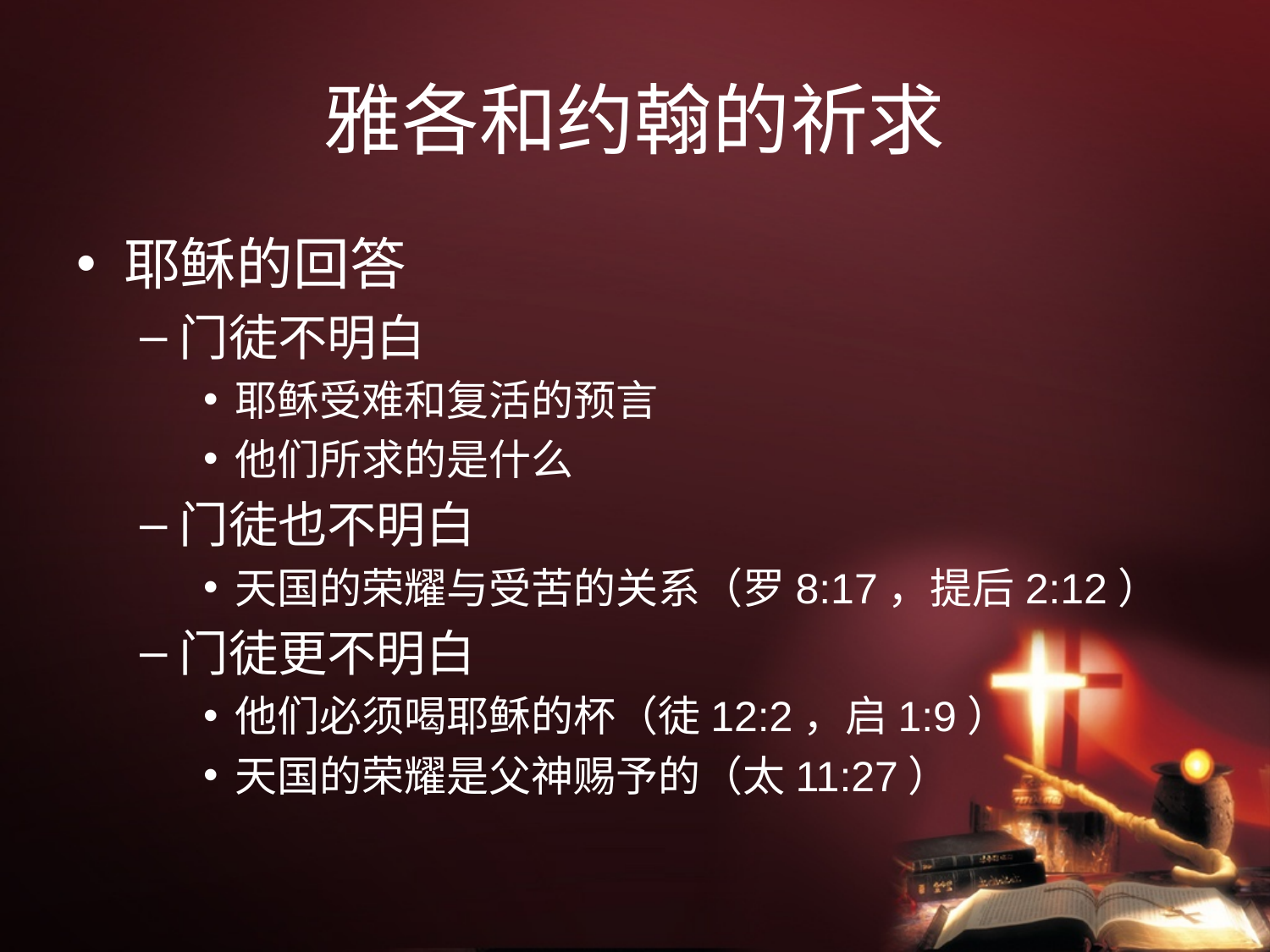

# 雅各和约翰的祈求
耶稣的回答
门徒不明白
耶稣受难和复活的预言
他们所求的是什么
门徒也不明白
天国的荣耀与受苦的关系（罗8:17，提后2:12）
门徒更不明白
他们必须喝耶稣的杯（徒12:2，启1:9）
天国的荣耀是父神赐予的（太11:27）